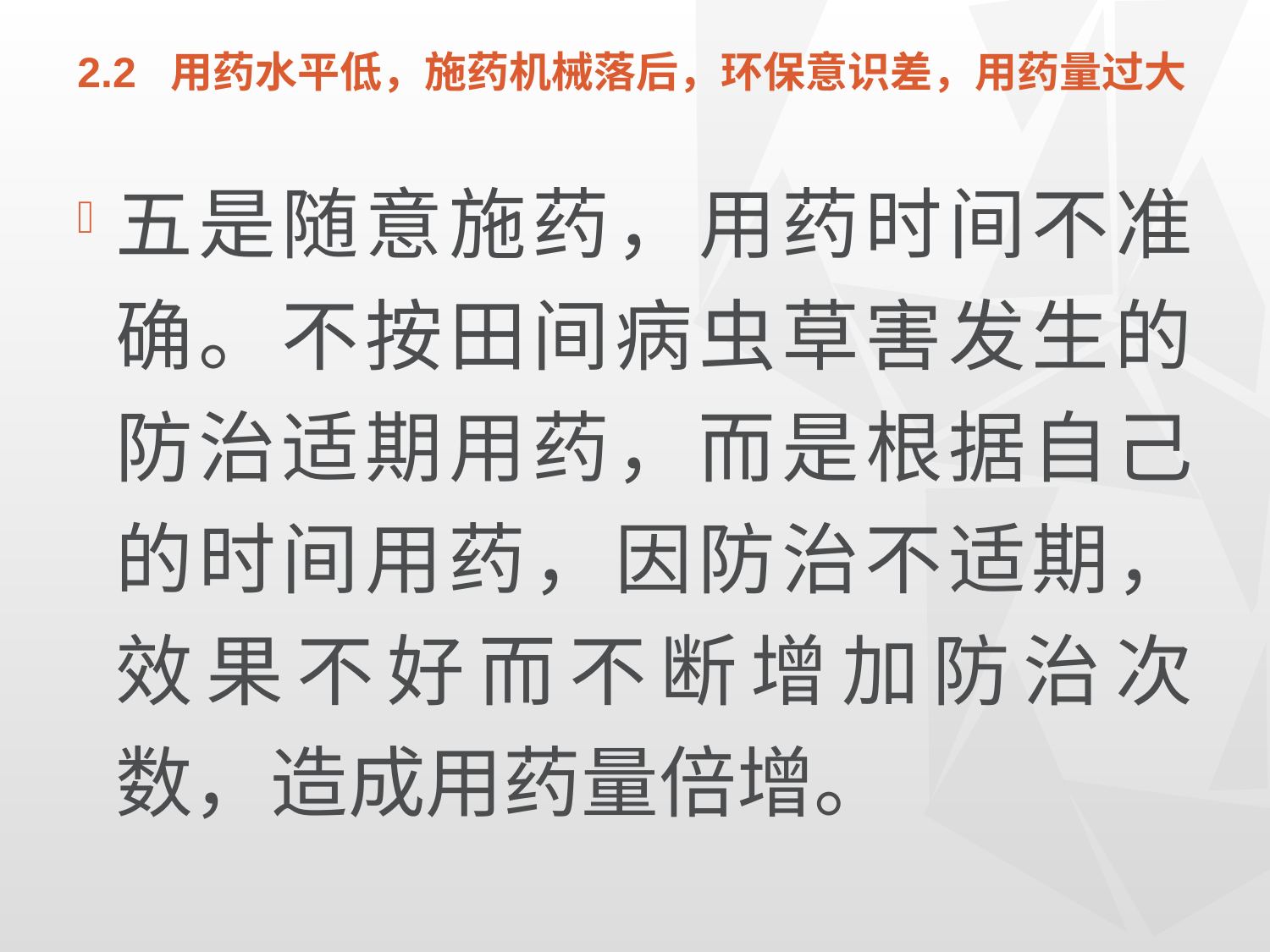

# 2.2  用药水平低，施药机械落后，环保意识差，用药量过大
五是随意施药，用药时间不准确。不按田间病虫草害发生的防治适期用药，而是根据自己的时间用药，因防治不适期，效果不好而不断增加防治次数，造成用药量倍增。